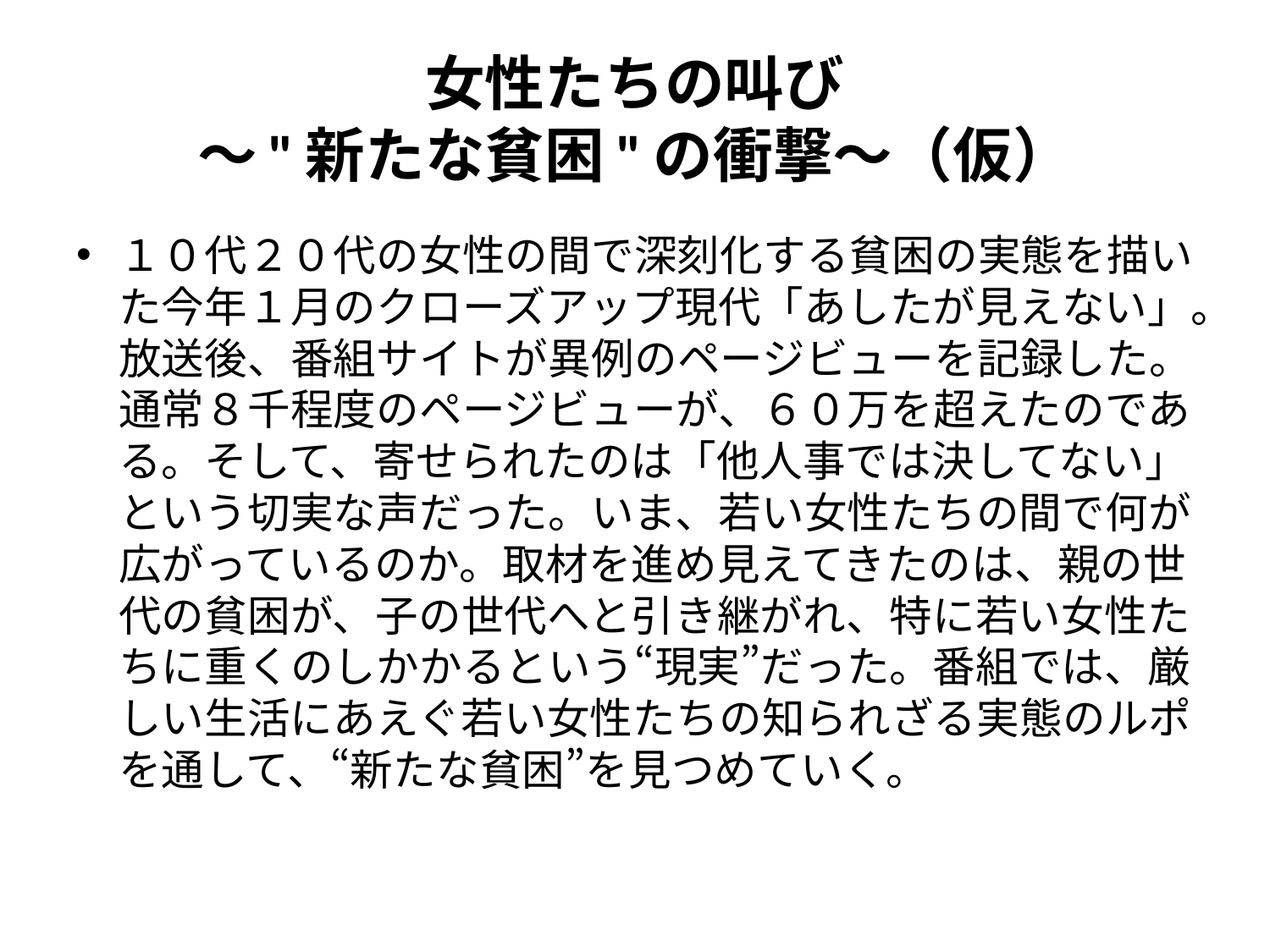

# 女性たちの叫び ～"新たな貧困"の衝撃～（仮）
１０代２０代の女性の間で深刻化する貧困の実態を描いた今年１月のクローズアップ現代「あしたが見えない」。放送後、番組サイトが異例のページビューを記録した。通常８千程度のページビューが、６０万を超えたのである。そして、寄せられたのは「他人事では決してない」という切実な声だった。いま、若い女性たちの間で何が広がっているのか。取材を進め見えてきたのは、親の世代の貧困が、子の世代へと引き継がれ、特に若い女性たちに重くのしかかるという“現実”だった。番組では、厳しい生活にあえぐ若い女性たちの知られざる実態のルポを通して、“新たな貧困”を見つめていく。